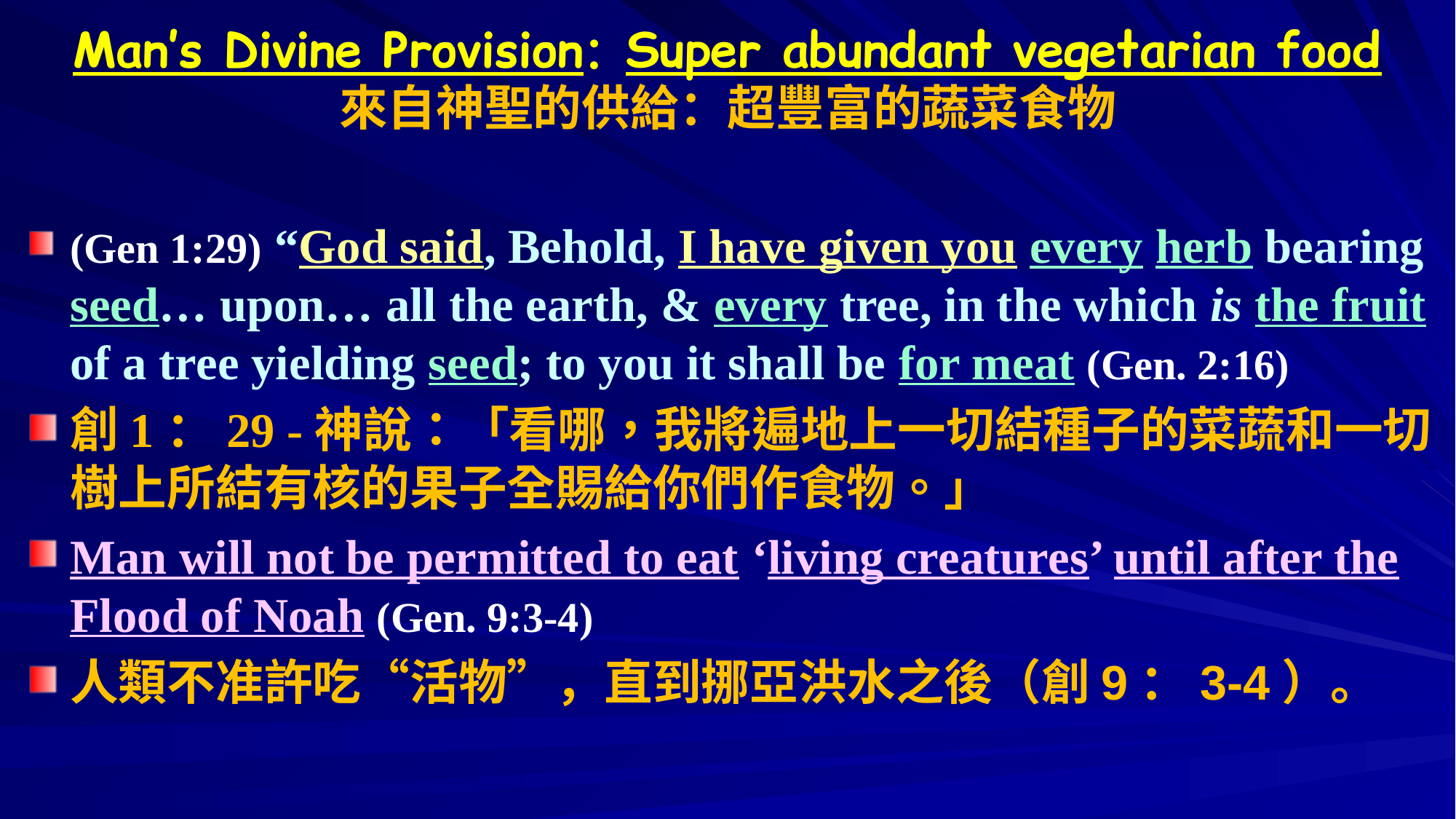

# Man’s Divine Provision: Super abundant vegetarian food 來自神聖的供給：超豐富的蔬菜食物
(Gen 1:29) “God said, Behold, I have given you every herb bearing seed… upon… all the earth, & every tree, in the which is the fruit of a tree yielding seed; to you it shall be for meat (Gen. 2:16)
創1：29 -神說：「看哪，我將遍地上一切結種子的菜蔬和一切樹上所結有核的果子全賜給你們作食物。」
Man will not be permitted to eat ‘living creatures’ until after the Flood of Noah (Gen. 9:3-4)
人類不准許吃“活物”，直到挪亞洪水之後（創9：3-4）。